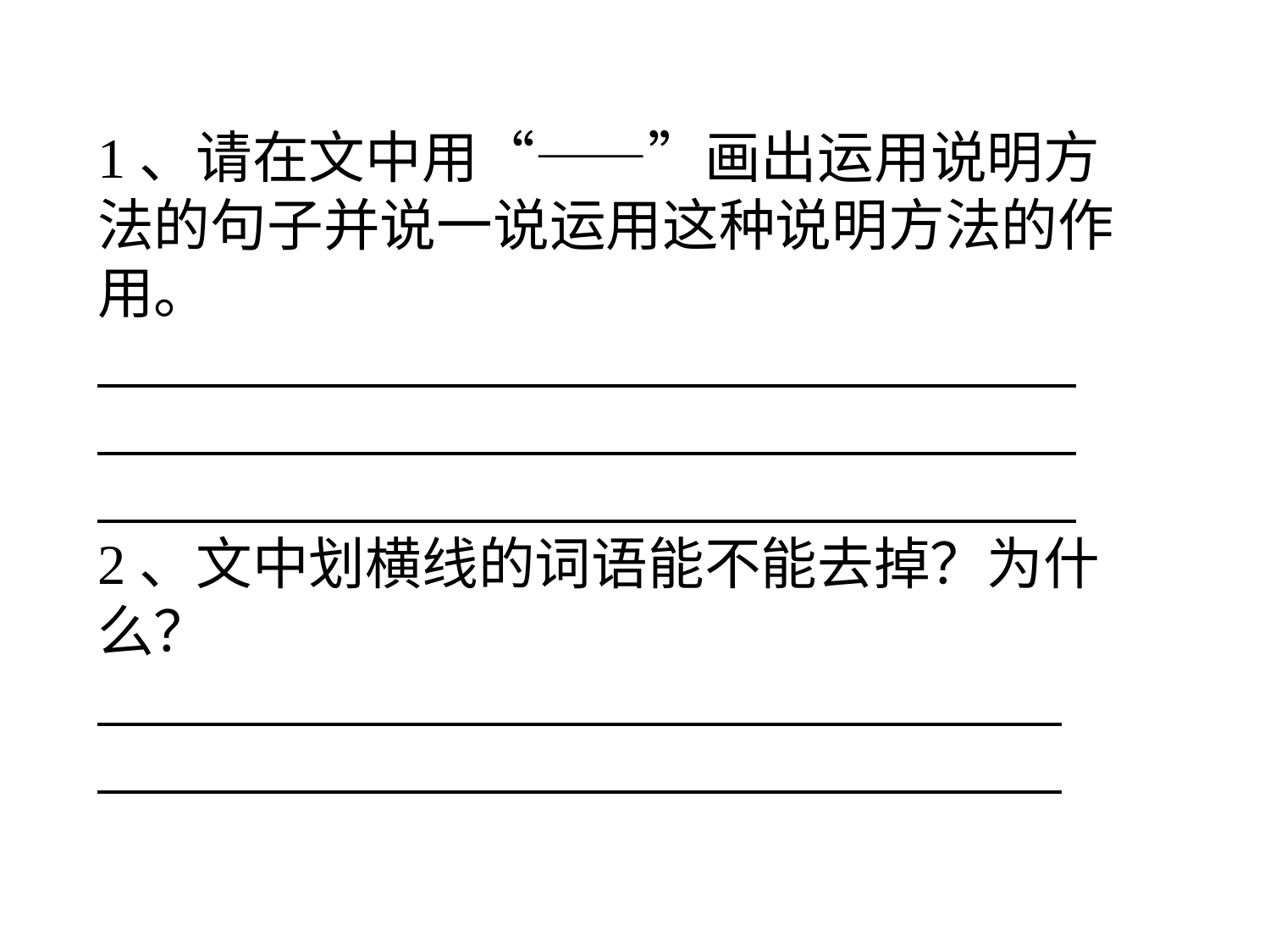

1、请在文中用“——”画出运用说明方法的句子并说一说运用这种说明方法的作用。

2、文中划横线的词语能不能去掉？为什么？